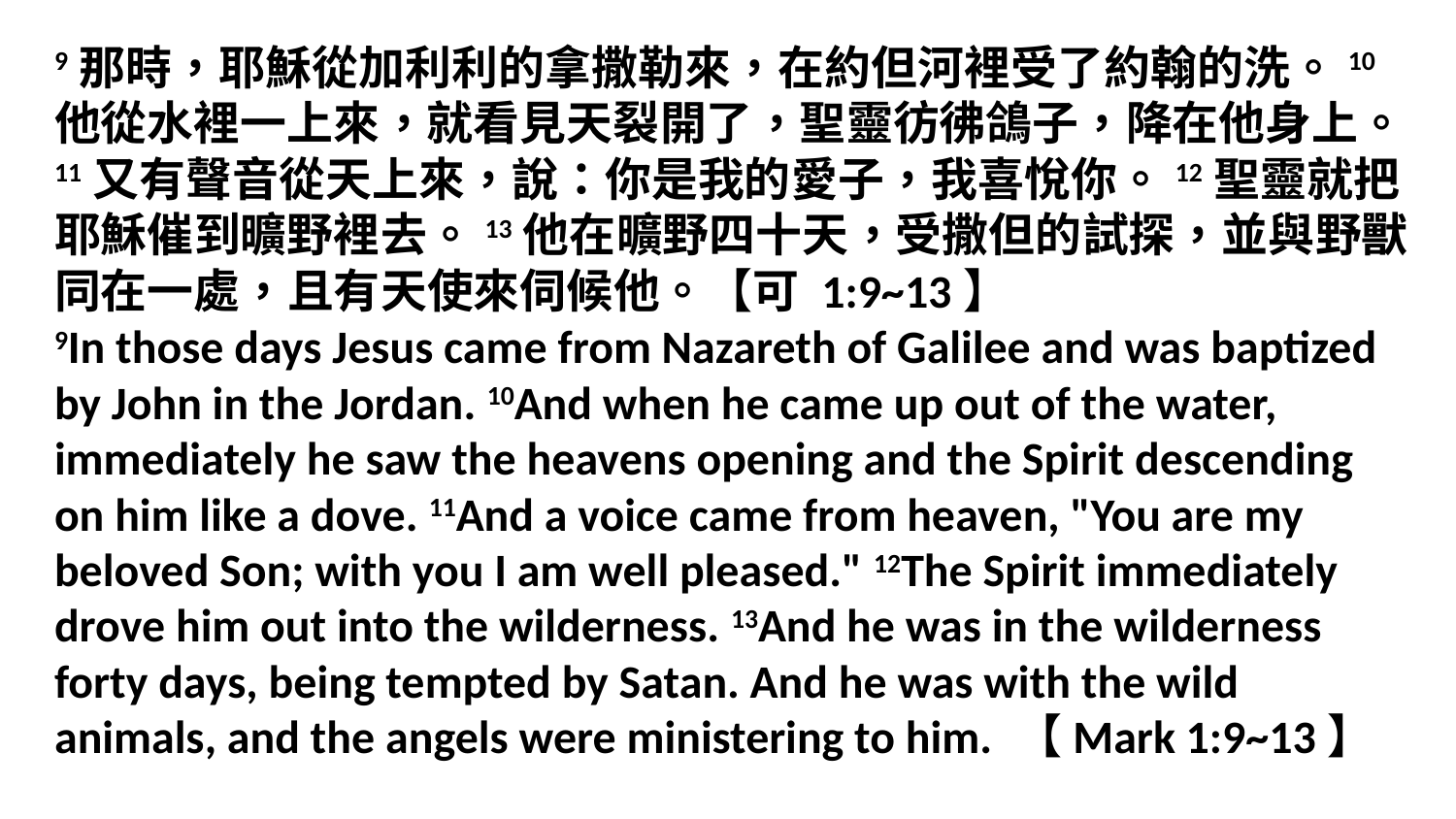

9那時，耶穌從加利利的拿撒勒來，在約但河裡受了約翰的洗。10他從水裡一上來，就看見天裂開了，聖靈彷彿鴿子，降在他身上。11又有聲音從天上來，說：你是我的愛子，我喜悅你。12聖靈就把耶穌催到曠野裡去。13他在曠野四十天，受撒但的試探，並與野獸同在一處，且有天使來伺候他。【可 1:9~13】
9In those days Jesus came from Nazareth of Galilee and was baptized by John in the Jordan. 10And when he came up out of the water, immediately he saw the heavens opening and the Spirit descending on him like a dove. 11And a voice came from heaven, "You are my beloved Son; with you I am well pleased." 12The Spirit immediately drove him out into the wilderness. 13And he was in the wilderness forty days, being tempted by Satan. And he was with the wild animals, and the angels were ministering to him. 【Mark 1:9~13】